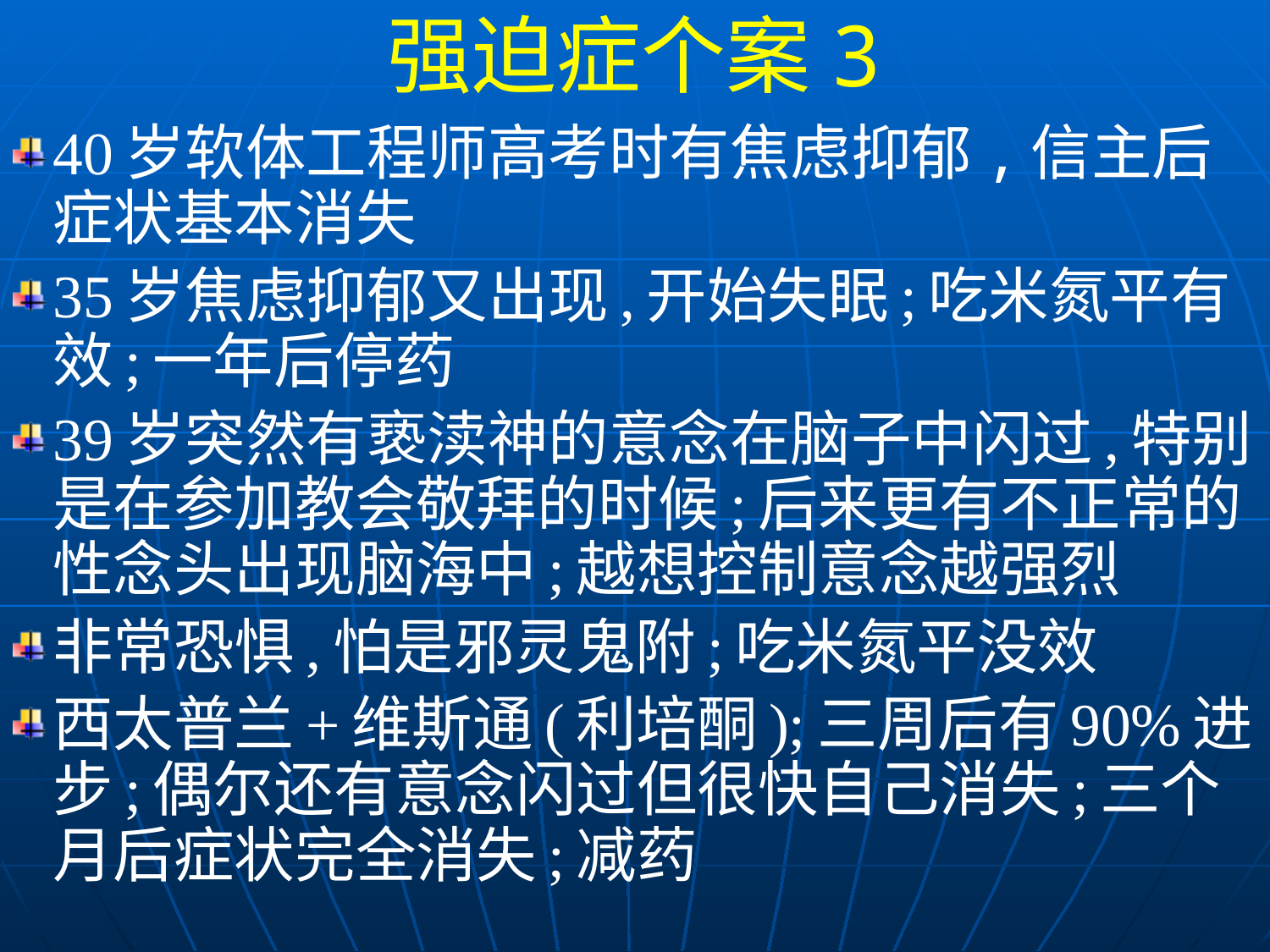

强迫症个案3
40岁软体工程师高考时有焦虑抑郁,信主后症状基本消失
35岁焦虑抑郁又出现,开始失眠;吃米氮平有效;一年后停药
39岁突然有亵渎神的意念在脑子中闪过,特别是在参加教会敬拜的时候;后来更有不正常的性念头出现脑海中;越想控制意念越强烈
非常恐惧,怕是邪灵鬼附;吃米氮平没效
西太普兰+维斯通(利培酮);三周后有90%进步;偶尔还有意念闪过但很快自己消失;三个月后症状完全消失;减药